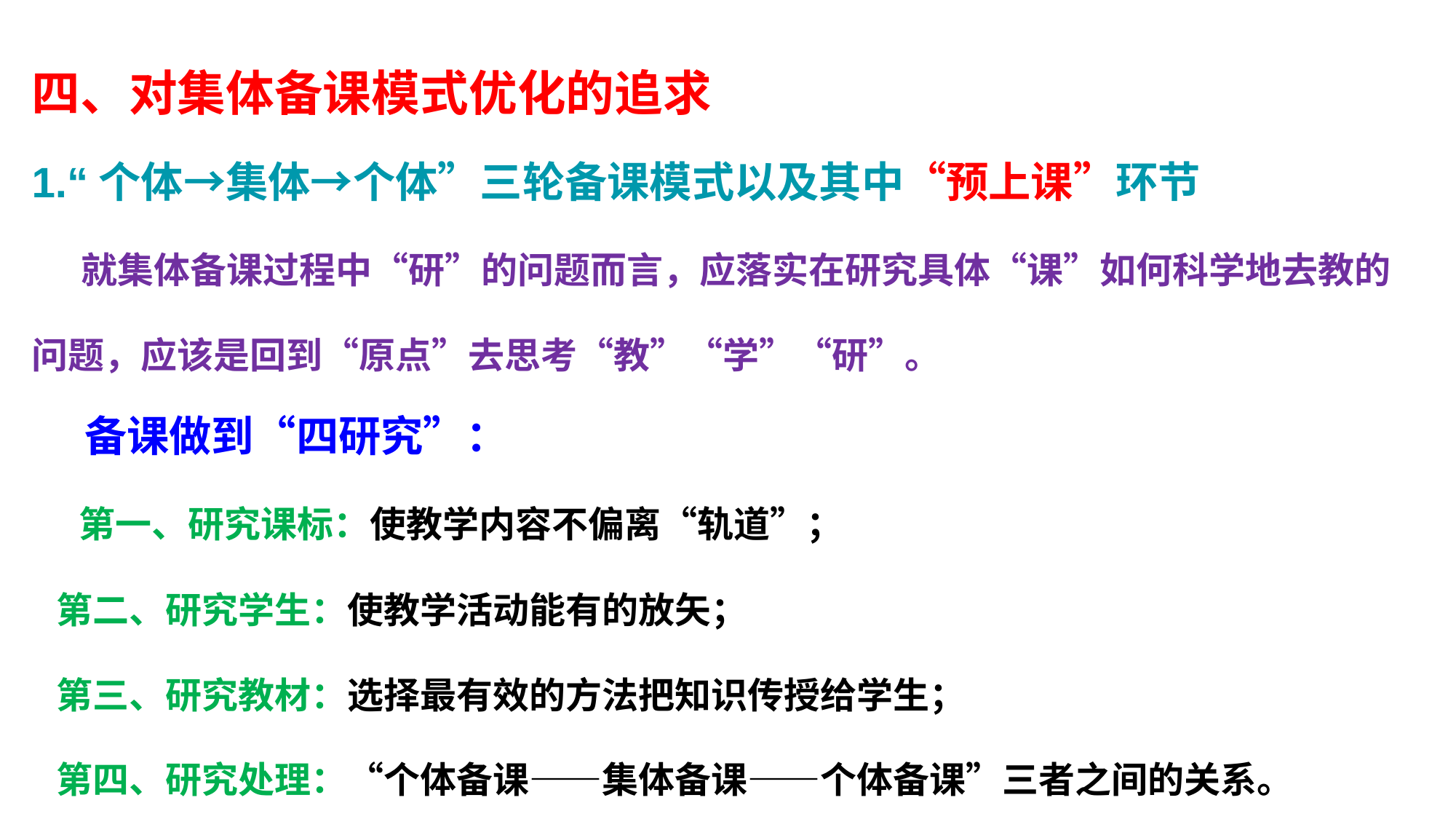

# 四、对集体备课模式优化的追求 1.“个体→集体→个体”三轮备课模式以及其中“预上课”环节 就集体备课过程中“研”的问题而言，应落实在研究具体“课”如何科学地去教的问题，应该是回到“原点”去思考“教”“学”“研”。 备课做到“四研究”： 第一、研究课标：使教学内容不偏离“轨道”； 第二、研究学生：使教学活动能有的放矢； 第三、研究教材：选择最有效的方法把知识传授给学生； 第四、研究处理：“个体备课——集体备课——个体备课”三者之间的关系。